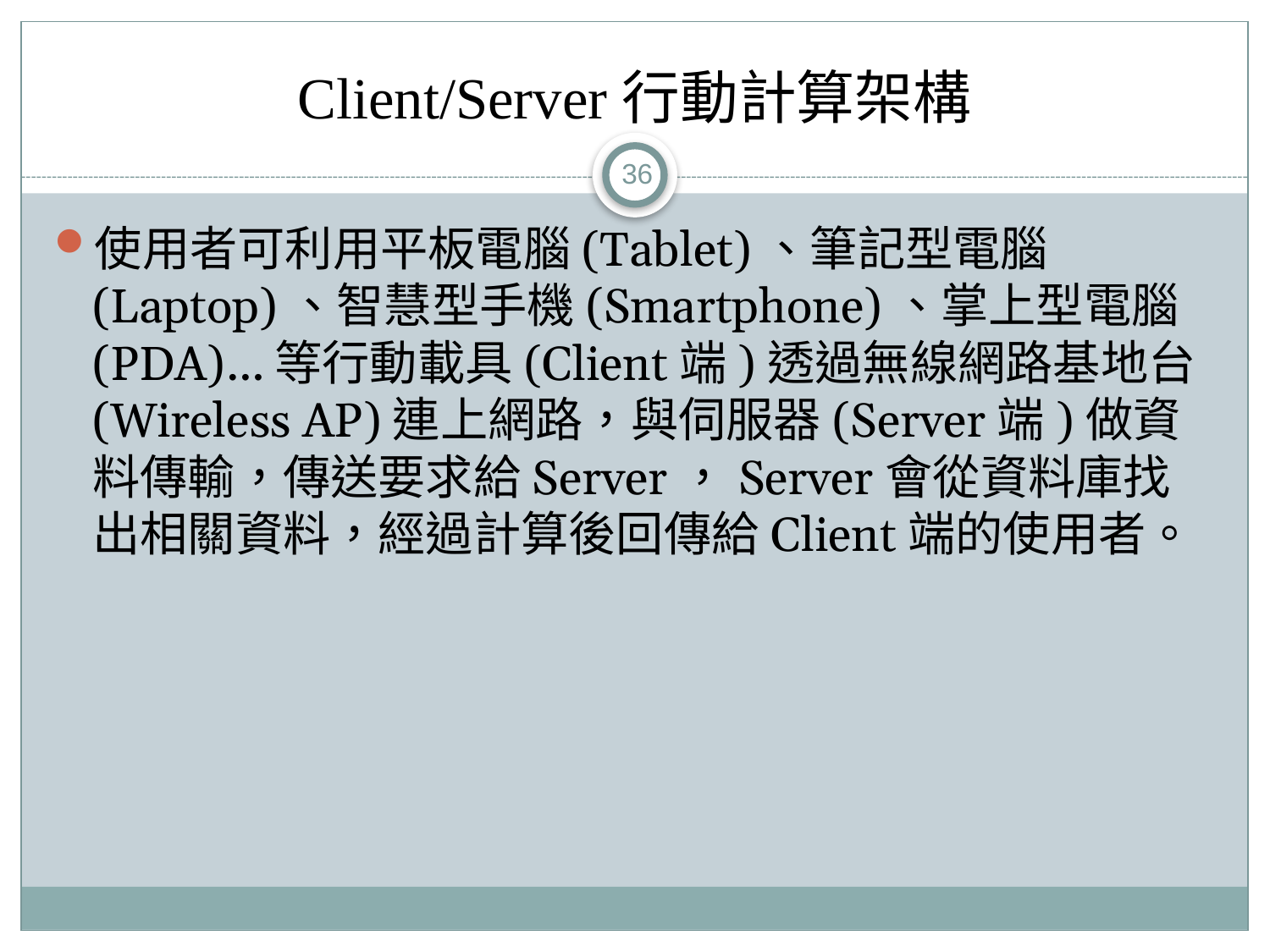

# Client/Server行動計算架構
36
使用者可利用平板電腦(Tablet)、筆記型電腦(Laptop)、智慧型手機(Smartphone)、掌上型電腦(PDA)…等行動載具(Client端)透過無線網路基地台(Wireless AP)連上網路，與伺服器(Server端)做資料傳輸，傳送要求給Server，Server會從資料庫找出相關資料，經過計算後回傳給Client端的使用者。